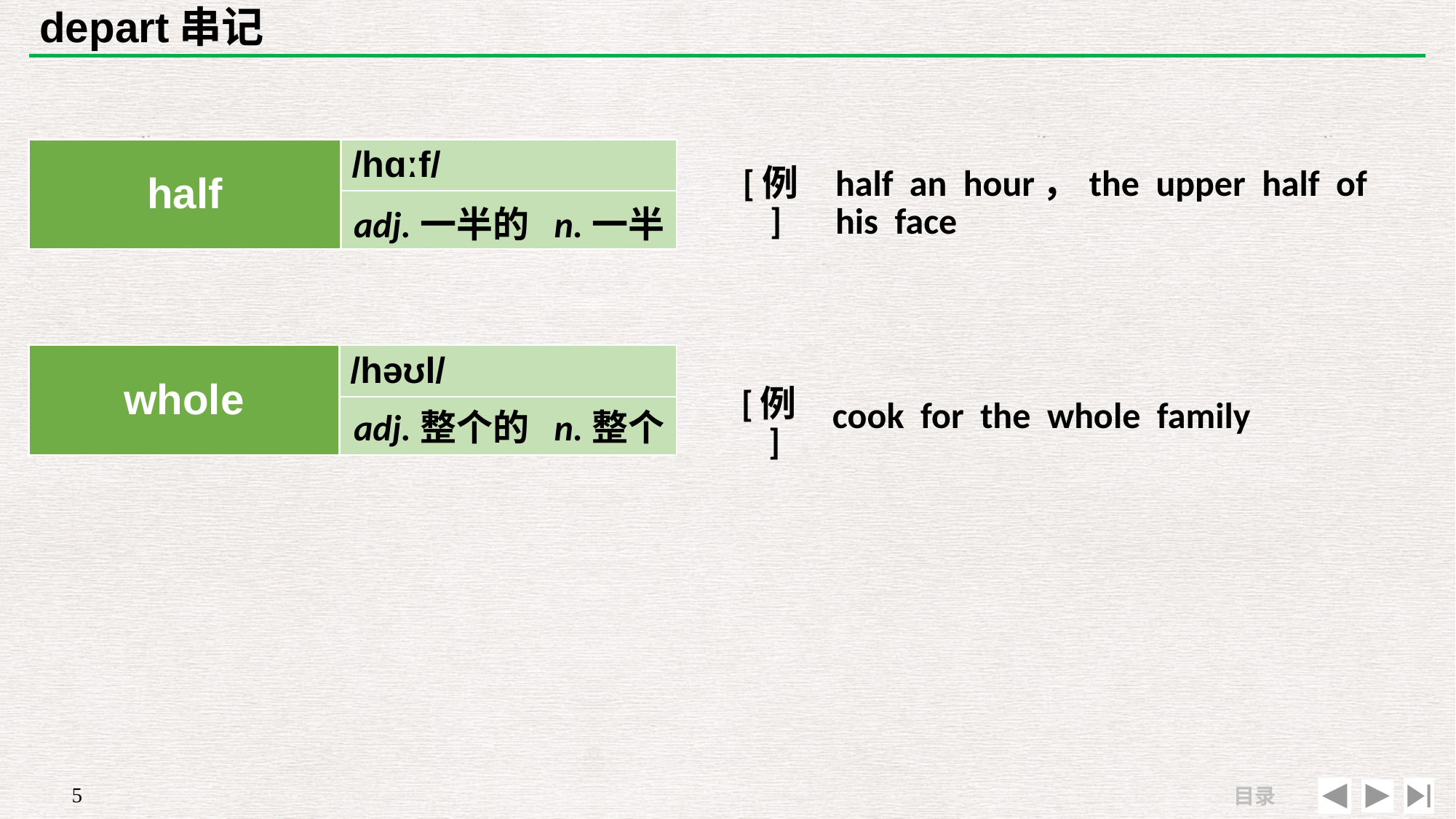

# depart串记

|  |  |
| --- | --- |
| [例] | half an hour，the upper half of his face |
| half | /hɑːf/ |
| --- | --- |
|  |  |
adj.一半的  n.一半
|  |  |
| --- | --- |
| [例] | cook for the whole family |
| whole | /həʊl/ |
| --- | --- |
|  |  |
adj.整个的  n.整个